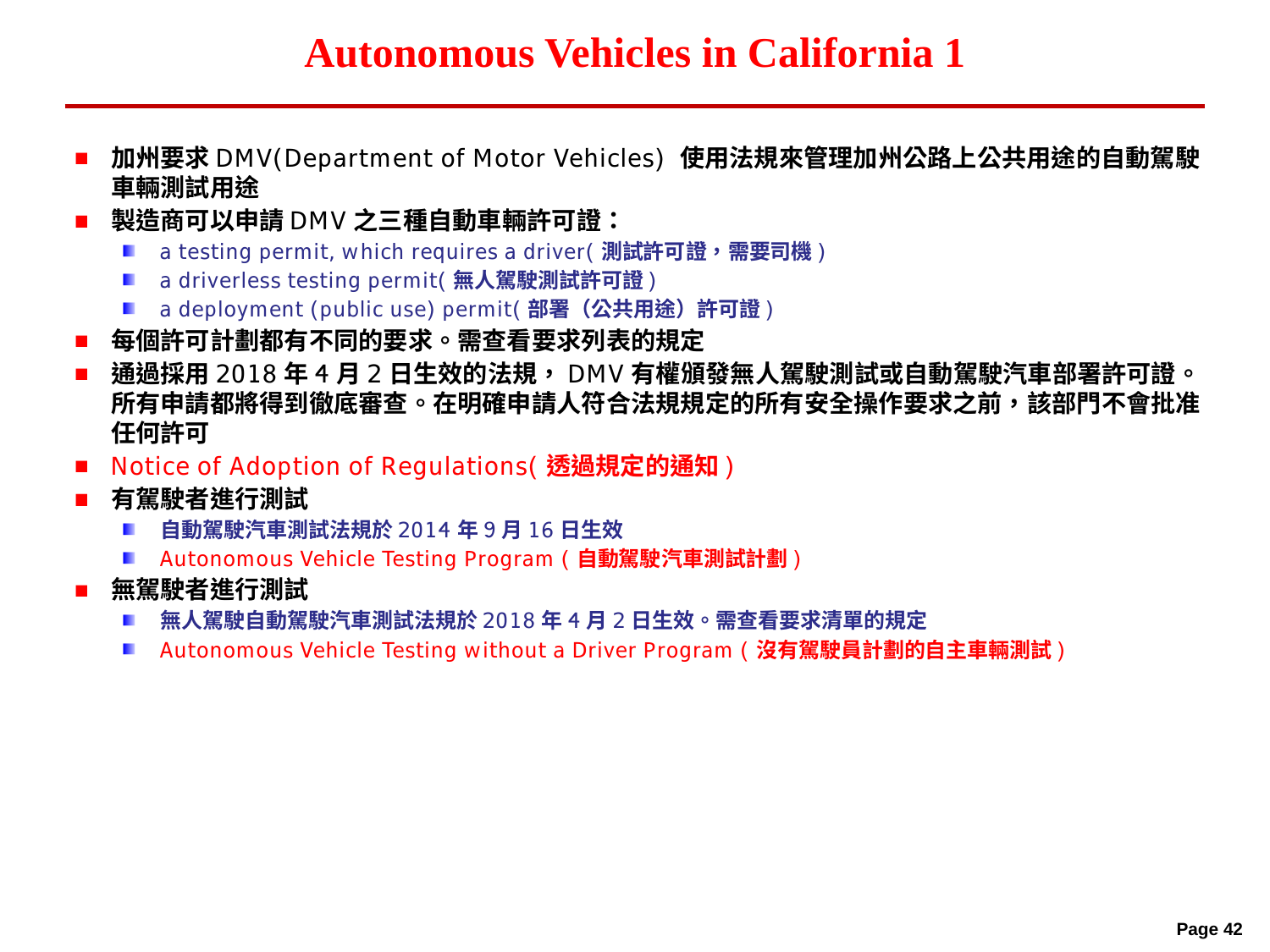

# Autonomous Vehicles in California 1
加州要求DMV(Department of Motor Vehicles) 使用法規來管理加州公路上公共用途的自動駕駛車輛測試用途
製造商可以申請DMV之三種自動車輛許可證：
a testing permit, which requires a driver(測試許可證，需要司機)
a driverless testing permit(無人駕駛測試許可證)
a deployment (public use) permit(部署（公共用途）許可證)
每個許可計劃都有不同的要求。需查看要求列表的規定
通過採用2018年4月2日生效的法規，DMV有權頒發無人駕駛測試或自動駕駛汽車部署許可證。所有申請都將得到徹底審查。在明確申請人符合法規規定的所有安全操作要求之前，該部門不會批准任何許可
Notice of Adoption of Regulations(透過規定的通知)
有駕駛者進行測試
自動駕駛汽車測試法規於2014年9月16日生效
Autonomous Vehicle Testing Program (自動駕駛汽車測試計劃)
無駕駛者進行測試
無人駕駛自動駕駛汽車測試法規於2018年4月2日生效。需查看要求清單的規定
Autonomous Vehicle Testing without a Driver Program (沒有駕駛員計劃的自主車輛測試)